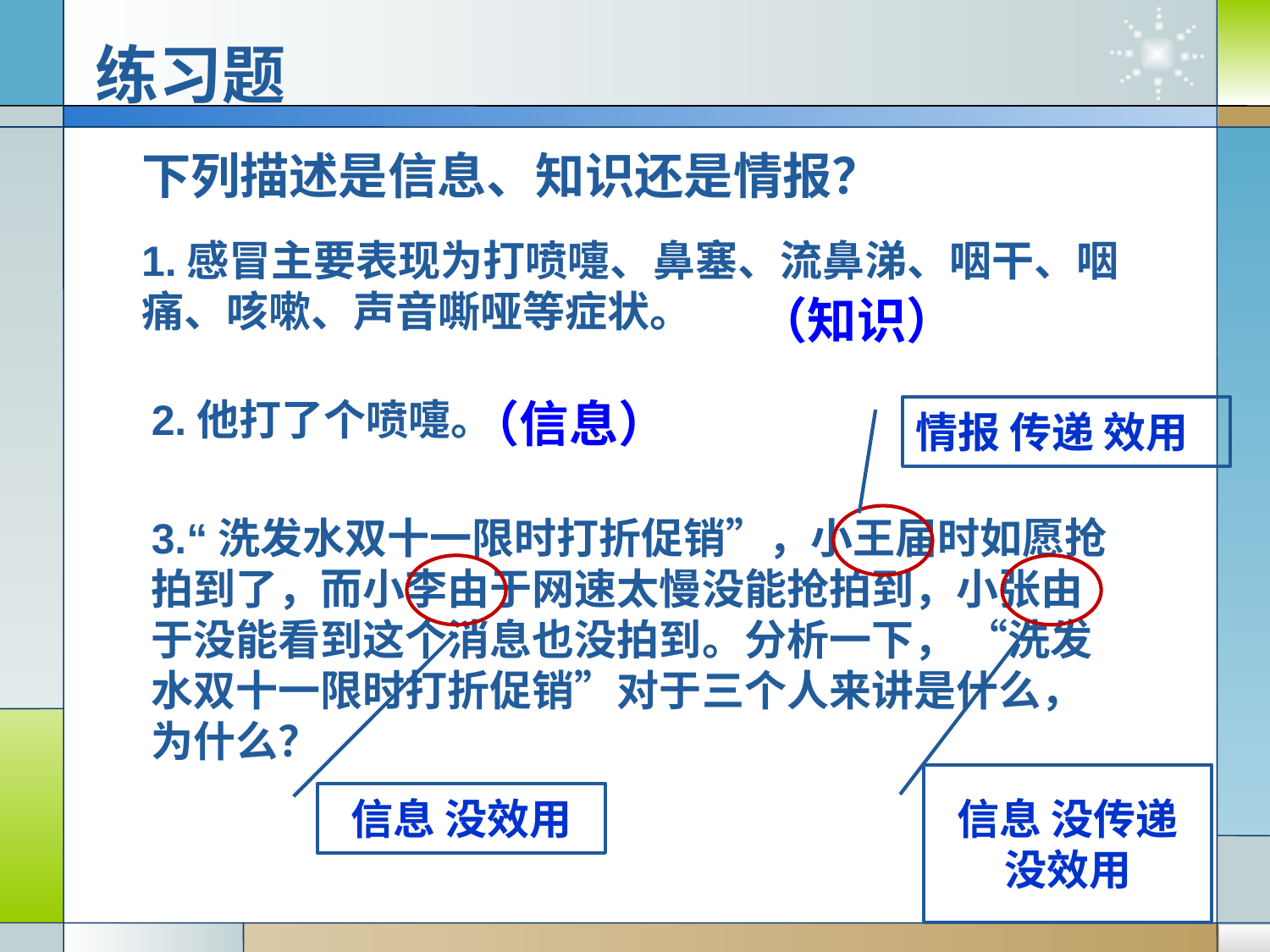

练习题
下列描述是信息、知识还是情报？
1.感冒主要表现为打喷嚏、鼻塞、流鼻涕、咽干、咽痛、咳嗽、声音嘶哑等症状。
（知识）
2.他打了个喷嚏。
（信息）
情报 传递 效用
3.“洗发水双十一限时打折促销”，小王届时如愿抢拍到了，而小李由于网速太慢没能抢拍到，小张由于没能看到这个消息也没拍到。分析一下， “洗发水双十一限时打折促销”对于三个人来讲是什么，为什么？

信息 没传递
没效用
信息 没效用